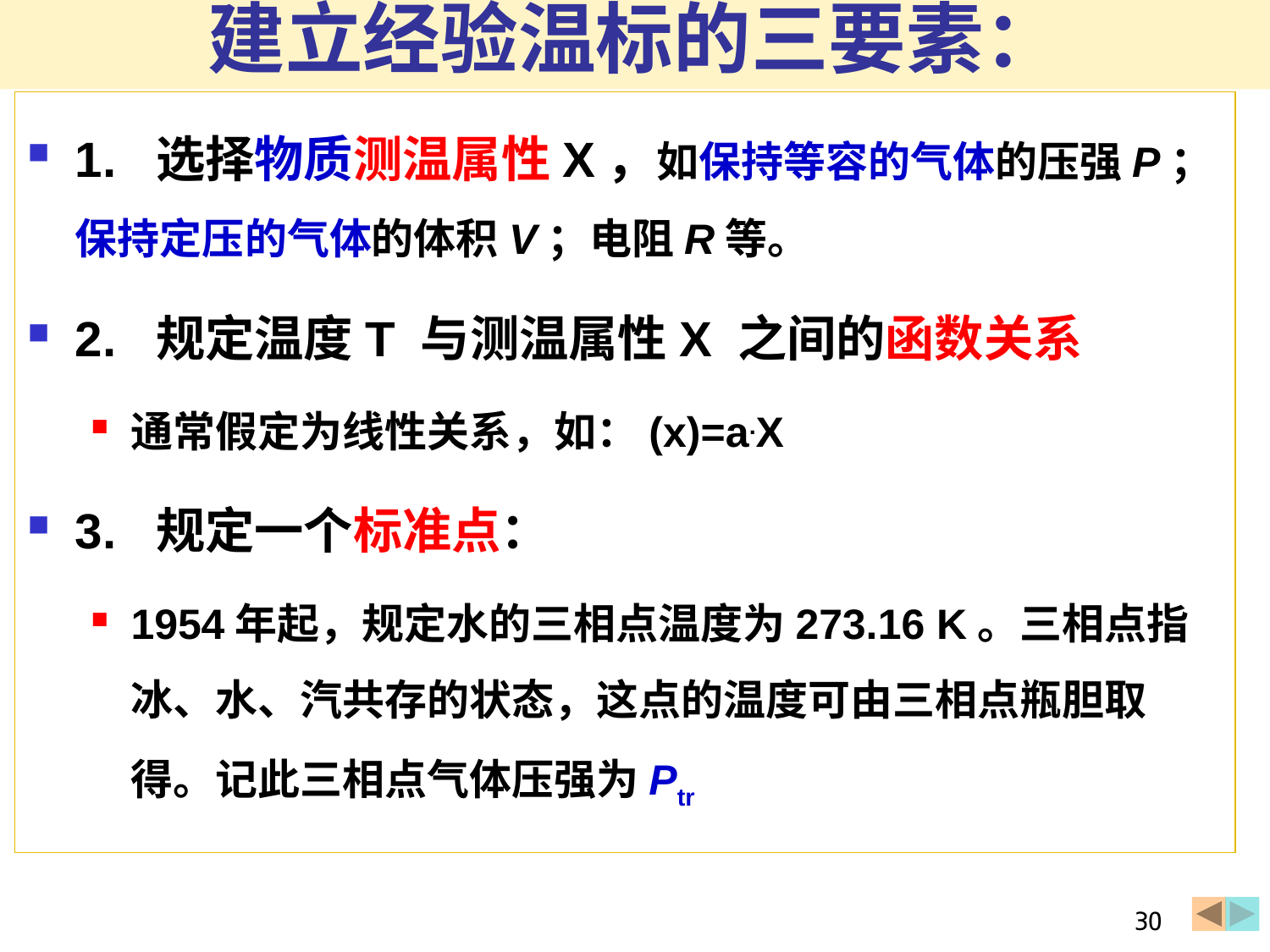

# 建立经验温标的三要素：
1.  选择物质测温属性X，如保持等容的气体的压强P； 保持定压的气体的体积V；电阻R等。
2.  规定温度T 与测温属性X 之间的函数关系
通常假定为线性关系，如：(x)=a.X
3.  规定一个标准点：
1954年起，规定水的三相点温度为273.16 K。三相点指冰、水、汽共存的状态，这点的温度可由三相点瓶胆取得。记此三相点气体压强为Ptr
30